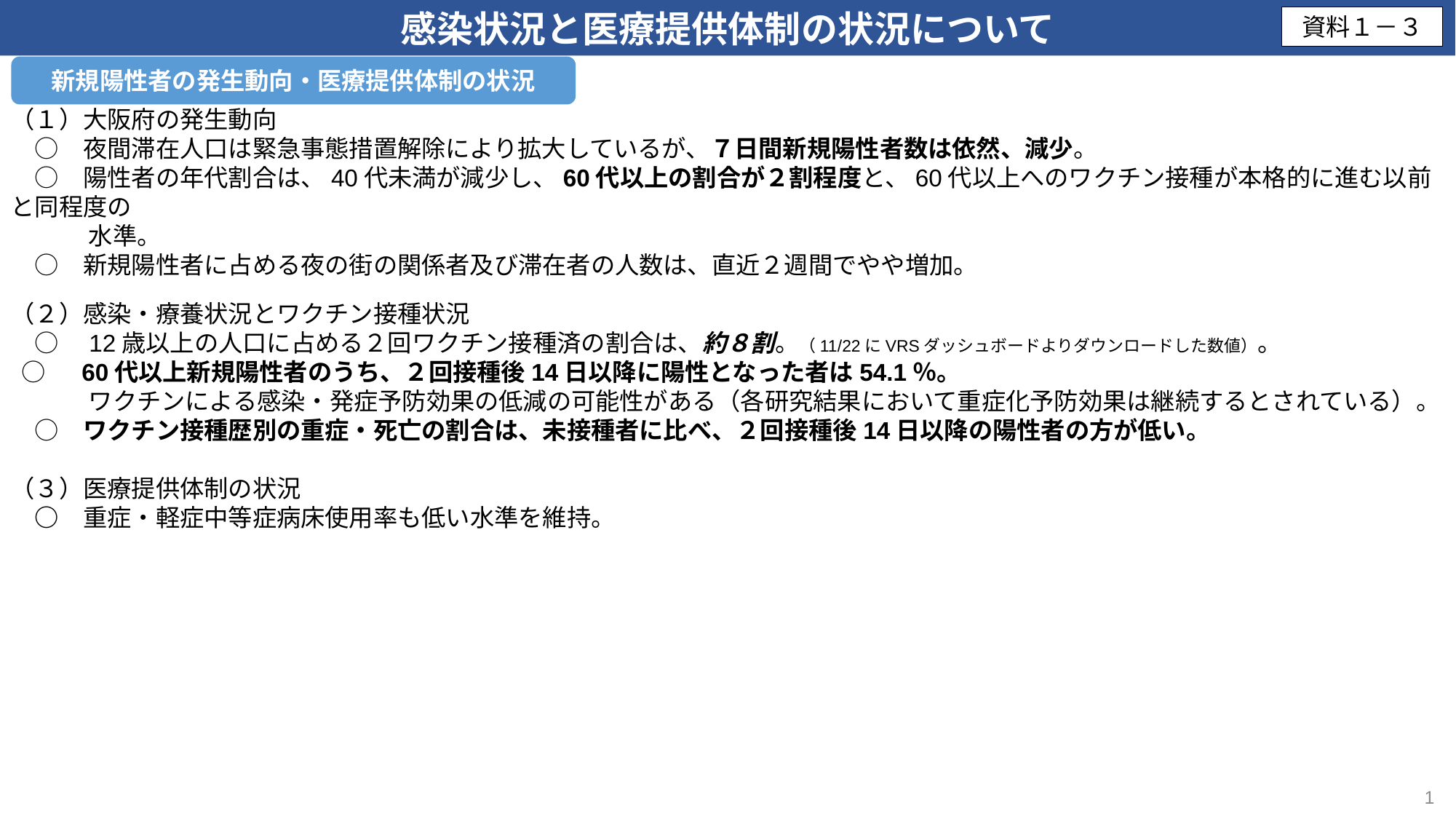

感染状況と医療提供体制の状況について
資料１－３
新規陽性者の発生動向・医療提供体制の状況

（１）大阪府の発生動向
　○　夜間滞在人口は緊急事態措置解除により拡大しているが、７日間新規陽性者数は依然、減少。
　○　陽性者の年代割合は、40代未満が減少し、60代以上の割合が２割程度と、60代以上へのワクチン接種が本格的に進む以前と同程度の
　　　 水準。
　○　新規陽性者に占める夜の街の関係者及び滞在者の人数は、直近２週間でやや増加。

（２）感染・療養状況とワクチン接種状況
　○　12歳以上の人口に占める２回ワクチン接種済の割合は、約８割。（11/22にVRSダッシュボードよりダウンロードした数値）。
  ○　60代以上新規陽性者のうち、２回接種後14日以降に陽性となった者は54.1％。
　　　 ワクチンによる感染・発症予防効果の低減の可能性がある（各研究結果において重症化予防効果は継続するとされている）。
　○　ワクチン接種歴別の重症・死亡の割合は、未接種者に比べ、２回接種後14日以降の陽性者の方が低い。

（３）医療提供体制の状況
　○　重症・軽症中等症病床使用率も低い水準を維持。
1